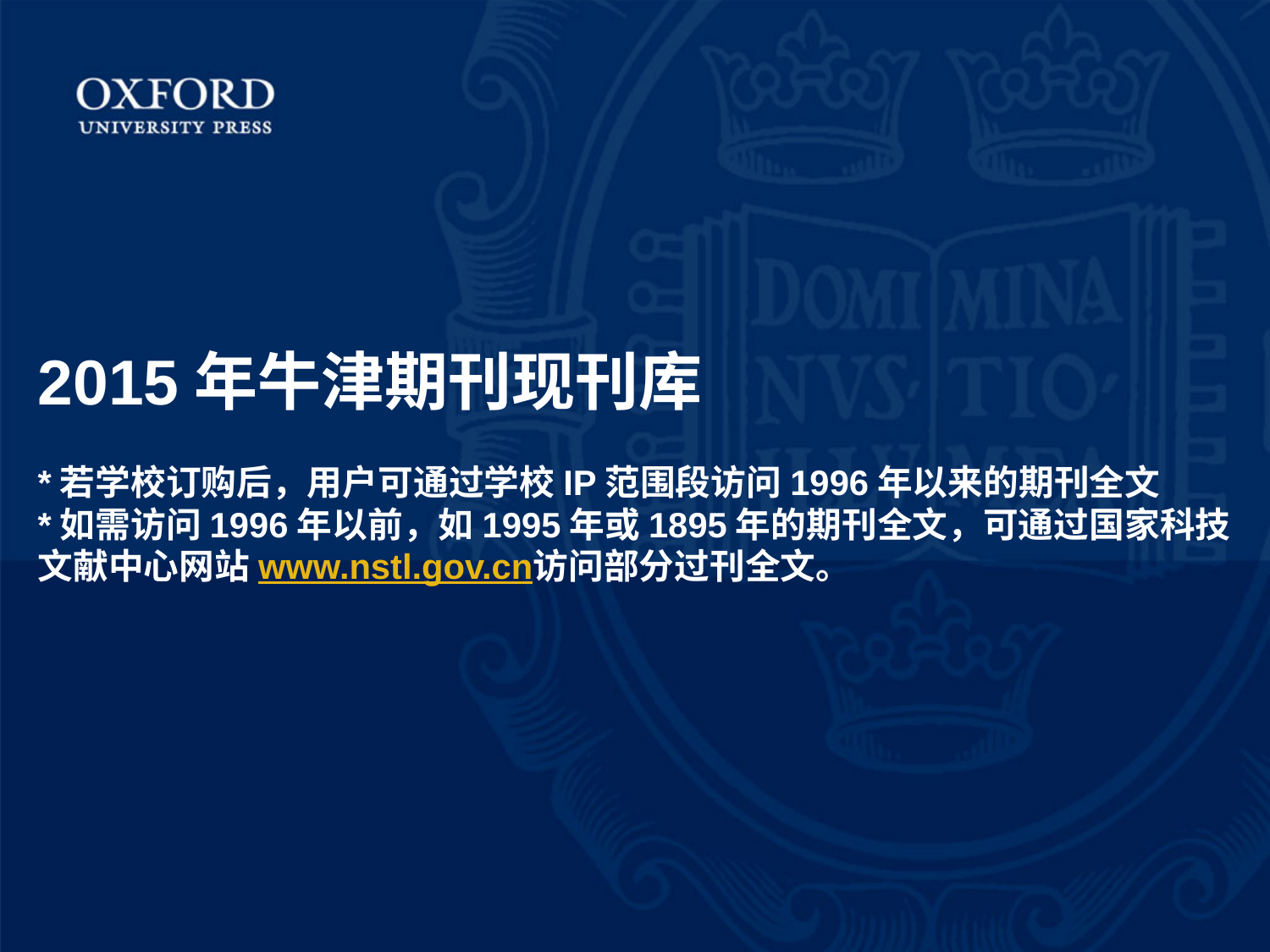

2015年牛津期刊现刊库

*若学校订购后，用户可通过学校IP范围段访问1996年以来的期刊全文
*如需访问1996年以前，如1995年或1895年的期刊全文，可通过国家科技文献中心网站www.nstl.gov.cn访问部分过刊全文。